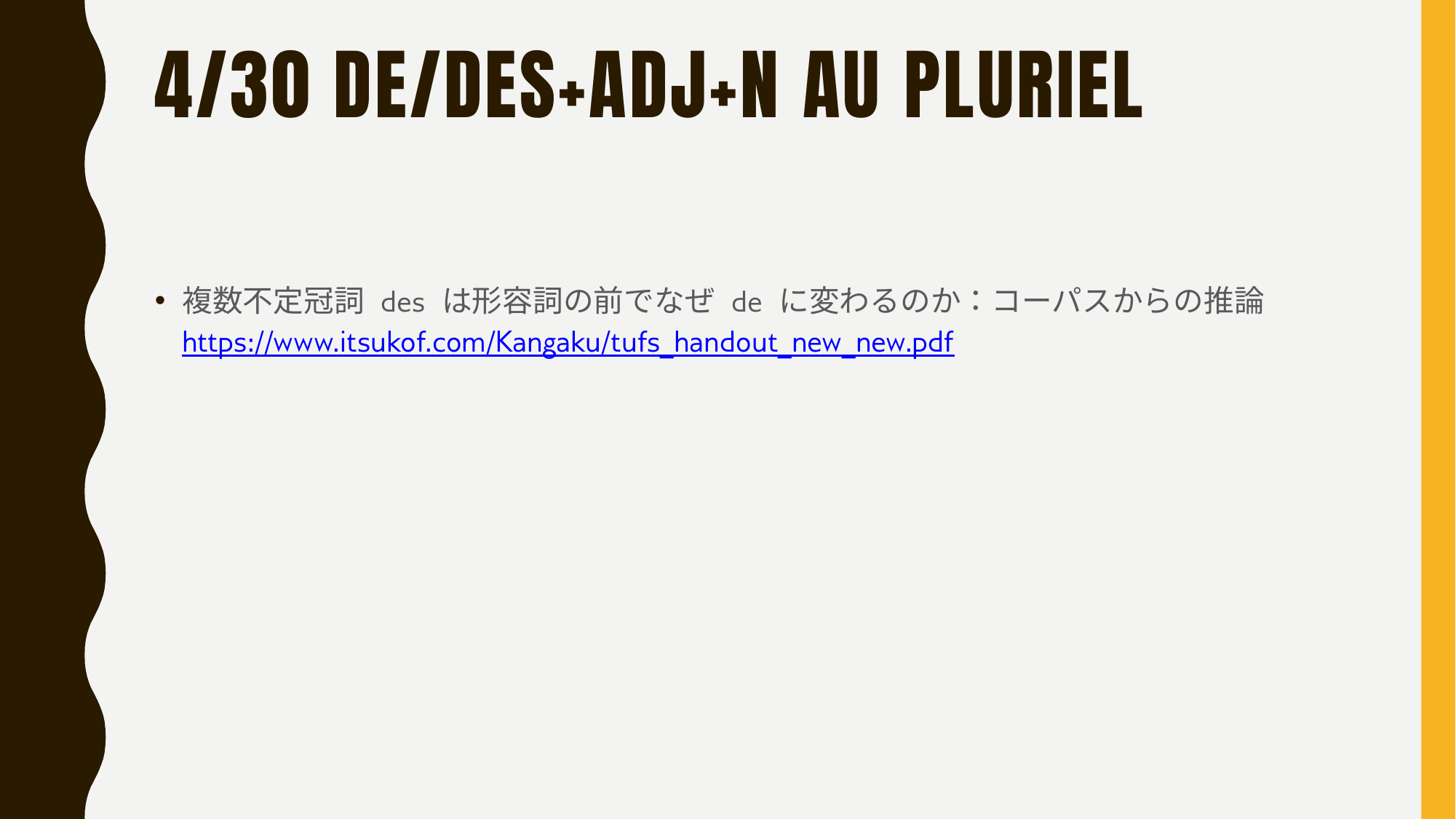

# 4/30 de/des+ADJ+N au pluriel
複数不定冠詞 des は形容詞の前でなぜ de に変わるのか：コーパスからの推論https://www.itsukof.com/Kangaku/tufs_handout_new_new.pdf